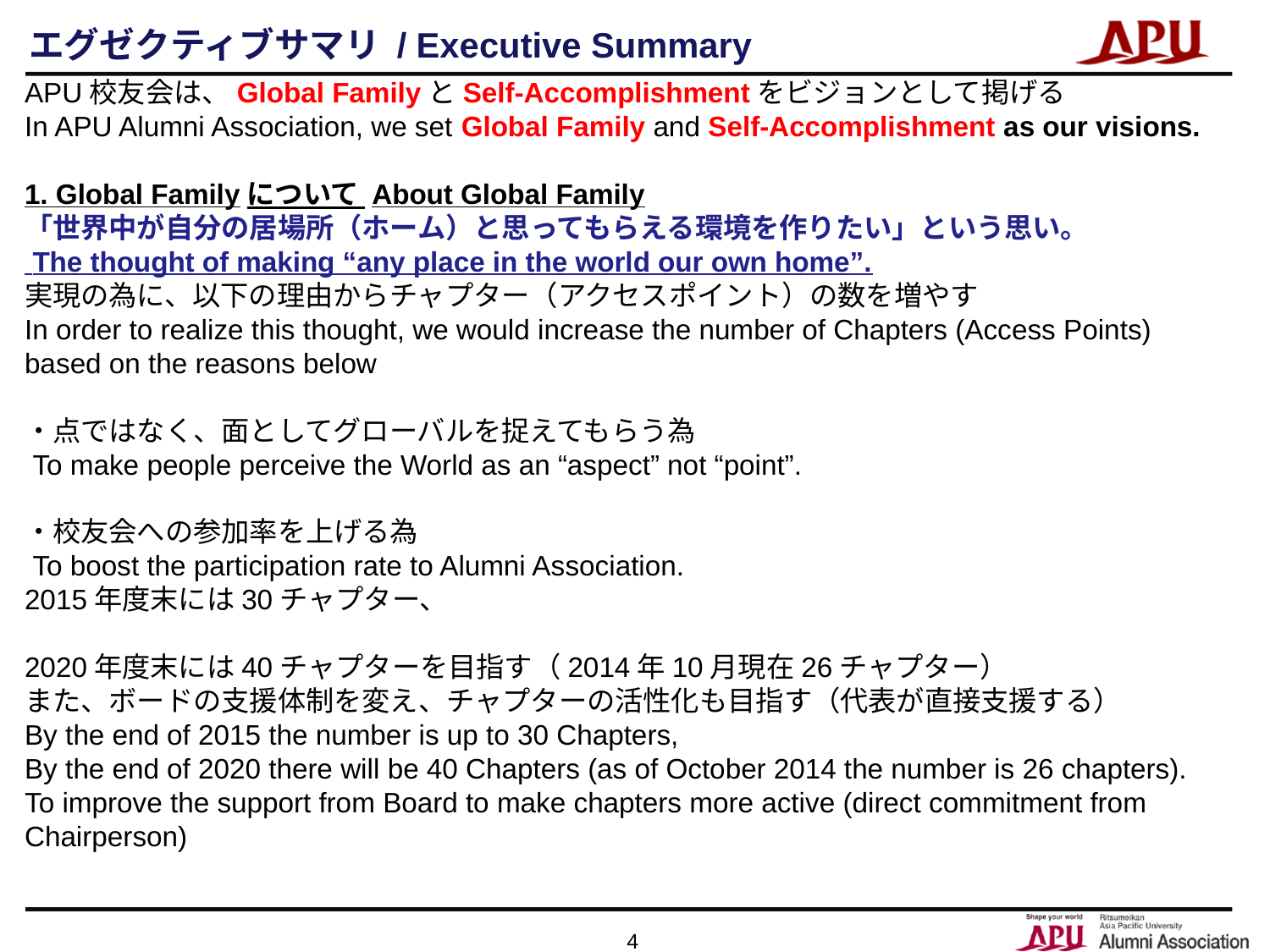

エグゼクティブサマリ / Executive Summary

APU校友会は、Global FamilyとSelf-Accomplishmentをビジョンとして掲げる
In APU Alumni Association, we set Global Family and Self-Accomplishment as our visions.

1. Global Familyについて About Global Family
「世界中が自分の居場所（ホーム）と思ってもらえる環境を作りたい」という思い。
 The thought of making “any place in the world our own home”.
実現の為に、以下の理由からチャプター（アクセスポイント）の数を増やす
In order to realize this thought, we would increase the number of Chapters (Access Points) based on the reasons below

・点ではなく、面としてグローバルを捉えてもらう為
 To make people perceive the World as an “aspect” not “point”.

・校友会への参加率を上げる為
 To boost the participation rate to Alumni Association.
2015年度末には30チャプター、

2020年度末には40チャプターを目指す（2014年10月現在26チャプター）
また、ボードの支援体制を変え、チャプターの活性化も目指す（代表が直接支援する）
By the end of 2015 the number is up to 30 Chapters,
By the end of 2020 there will be 40 Chapters (as of October 2014 the number is 26 chapters). To improve the support from Board to make chapters more active (direct commitment from Chairperson)

4